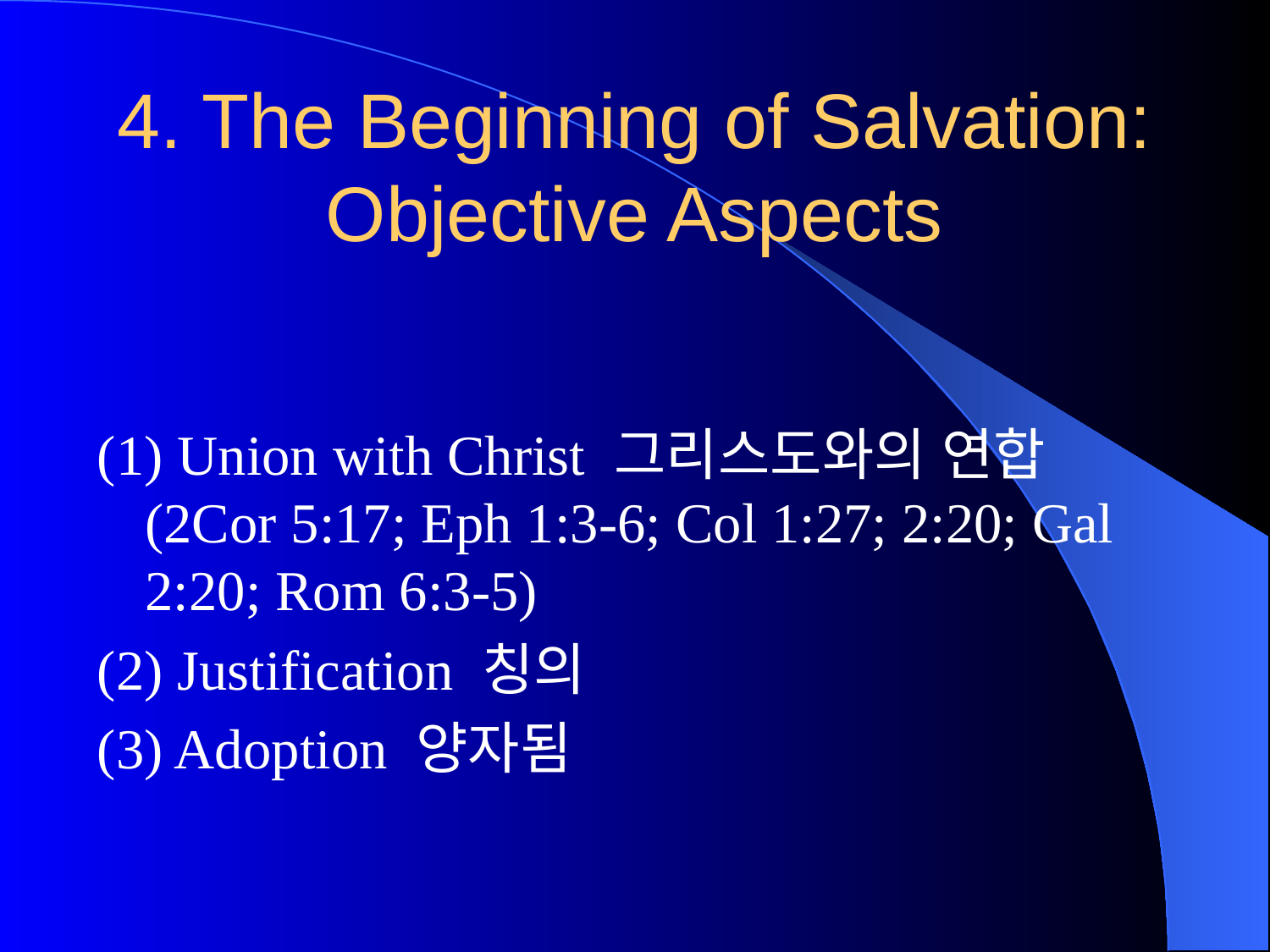

# 4. The Beginning of Salvation: Objective Aspects
(1) Union with Christ 그리스도와의 연합 (2Cor 5:17; Eph 1:3-6; Col 1:27; 2:20; Gal 2:20; Rom 6:3-5)
(2) Justification 칭의
(3) Adoption 양자됨